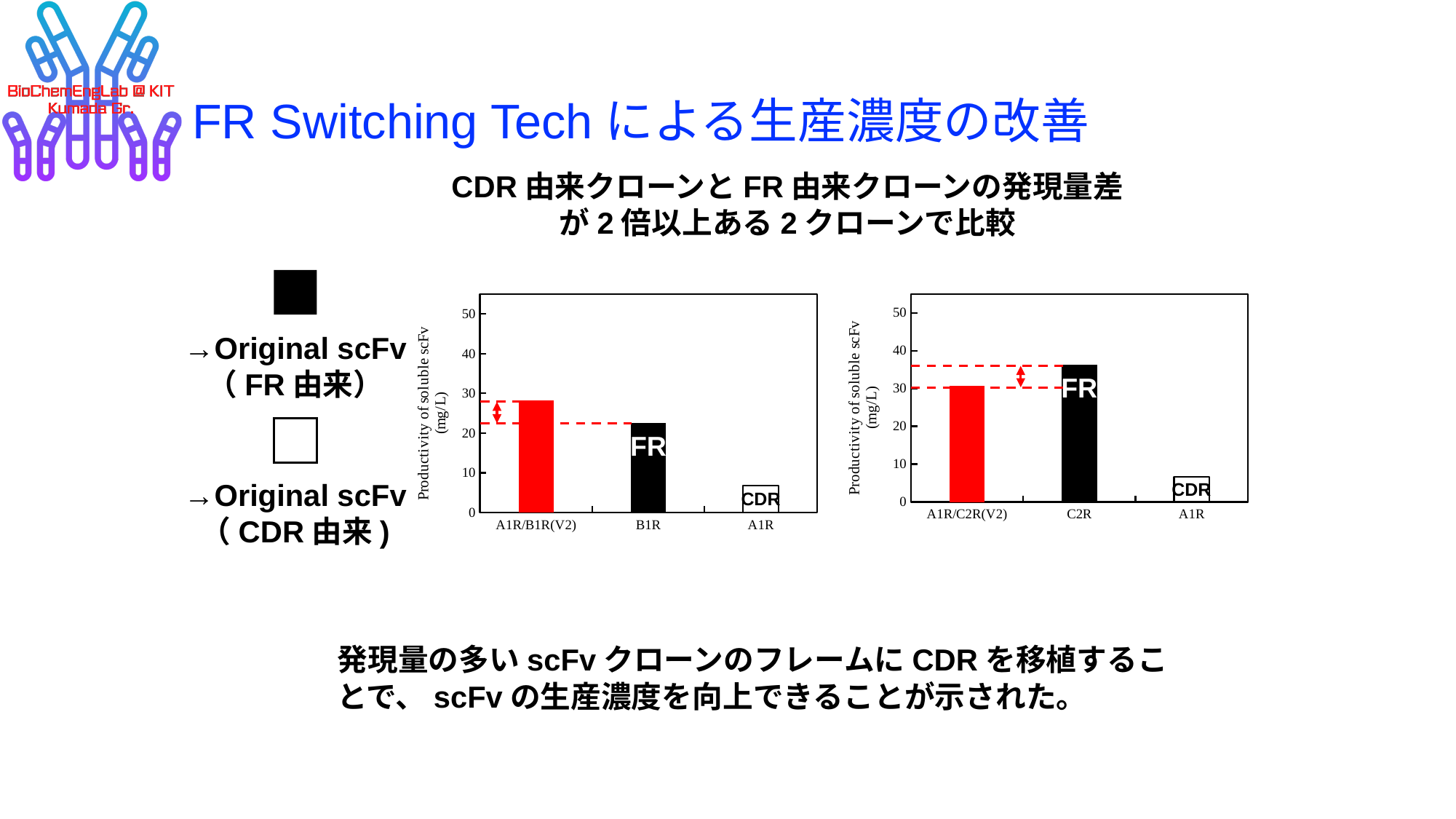

# FR Switching Techによる生産濃度の改善
CDR由来クローンとFR由来クローンの発現量差
が2倍以上ある2クローンで比較

### Chart

| Category |  |
|---|---|
| A1R/C2R(V2) | 30.6 |
| C2R | 36.2 |
| A1R | 6.7 |

### Chart

| Category |  |
|---|---|
| A1R/B1R(V2) | 28.15 |
| B1R | 22.6 |
| A1R | 6.7 |
FR
FR
CDR
CDR
→Original scFv
（FR由来）

→Original scFv
（CDR由来)
発現量の多いscFvクローンのフレームにCDRを移植することで、scFvの生産濃度を向上できることが示された。